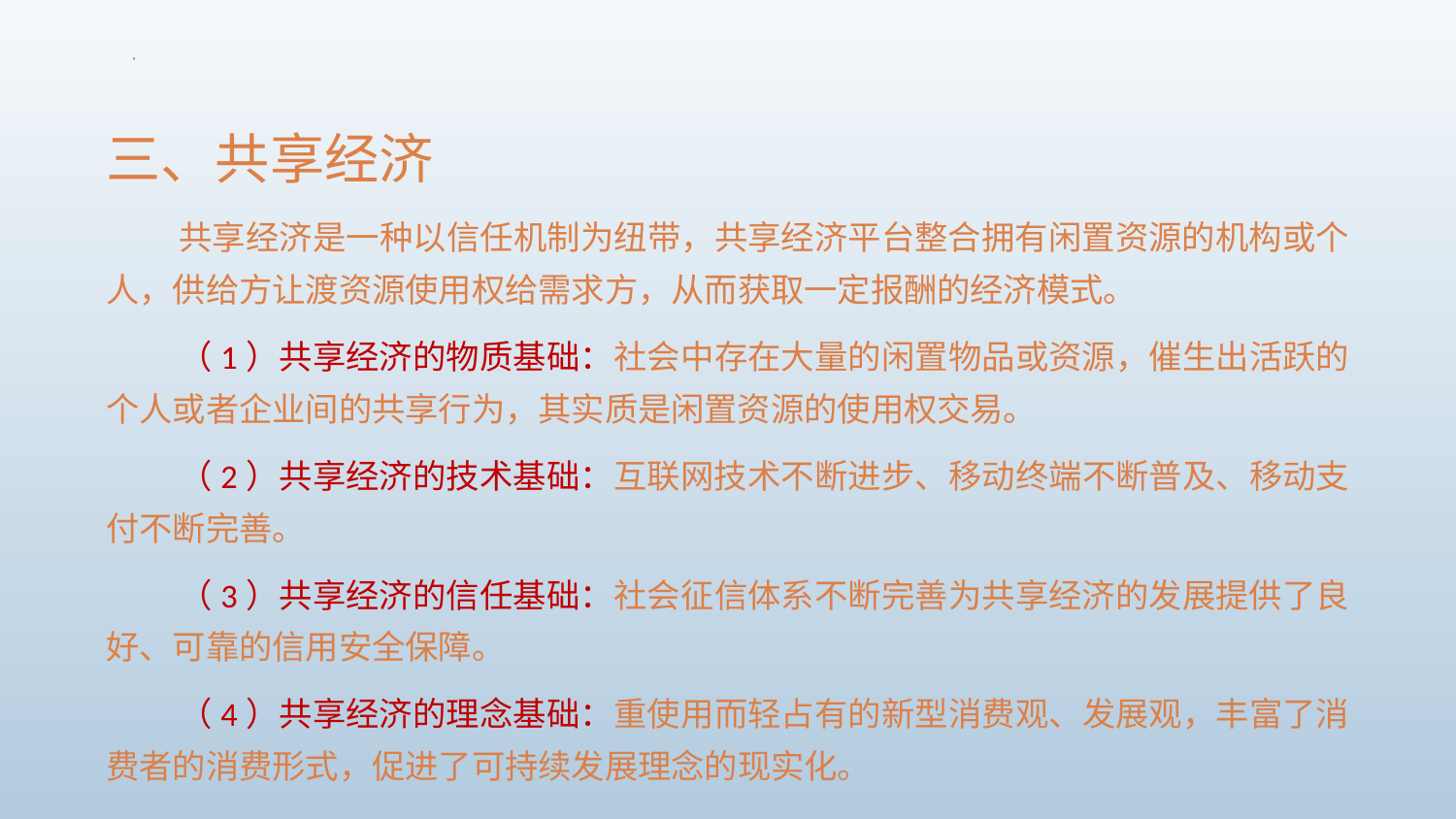

三、共享经济
共享经济是一种以信任机制为纽带，共享经济平台整合拥有闲置资源的机构或个人，供给方让渡资源使用权给需求方，从而获取一定报酬的经济模式。
（1）共享经济的物质基础：社会中存在大量的闲置物品或资源，催生出活跃的个人或者企业间的共享行为，其实质是闲置资源的使用权交易。
（2）共享经济的技术基础：互联网技术不断进步、移动终端不断普及、移动支付不断完善。
（3）共享经济的信任基础：社会征信体系不断完善为共享经济的发展提供了良好、可靠的信用安全保障。
（4）共享经济的理念基础：重使用而轻占有的新型消费观、发展观，丰富了消费者的消费形式，促进了可持续发展理念的现实化。